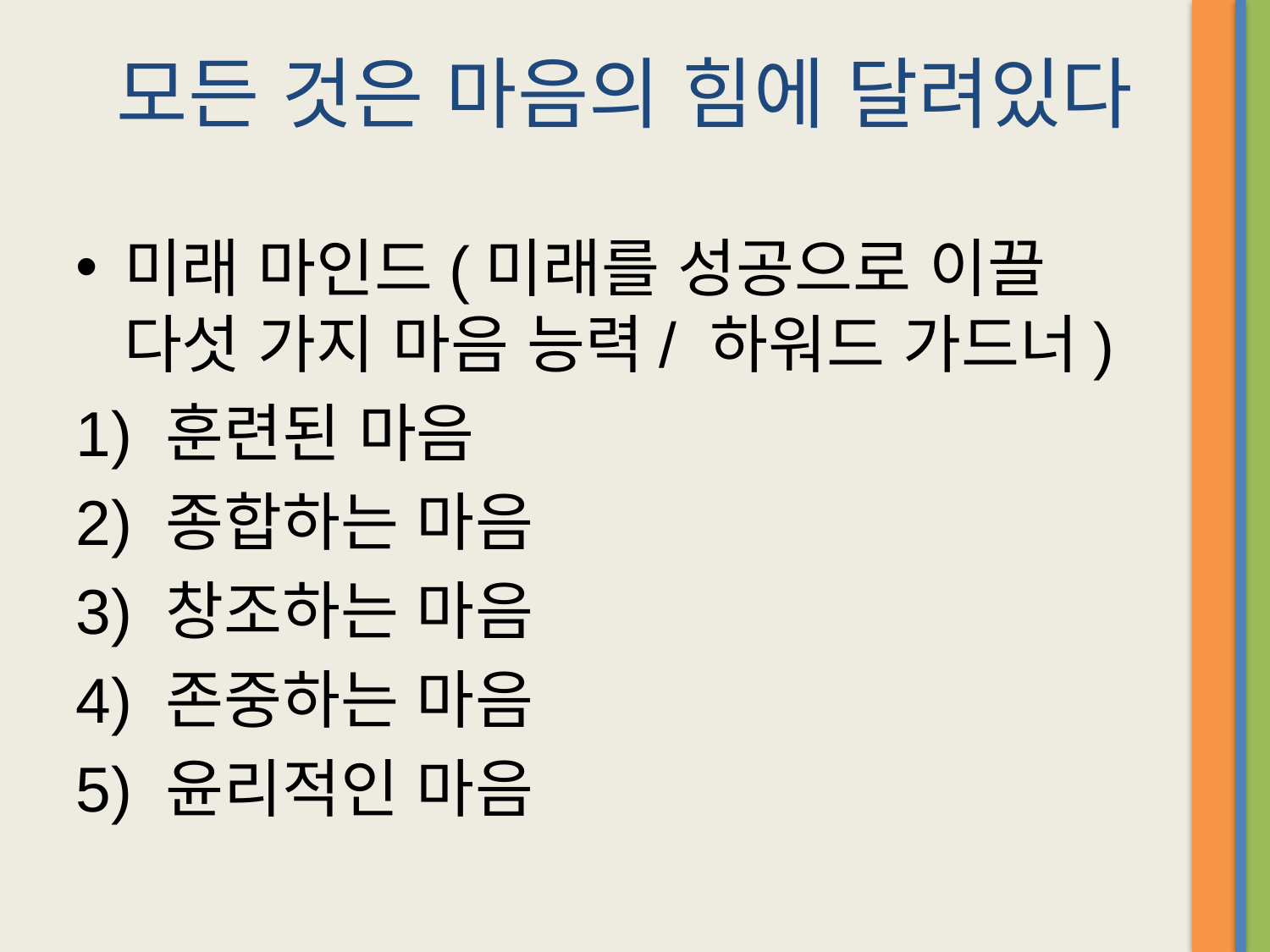

# 모든 것은 마음의 힘에 달려있다
미래 마인드(미래를 성공으로 이끌 다섯 가지 마음 능력/ 하워드 가드너)
1) 훈련된 마음
2) 종합하는 마음
3) 창조하는 마음
4) 존중하는 마음
5) 윤리적인 마음